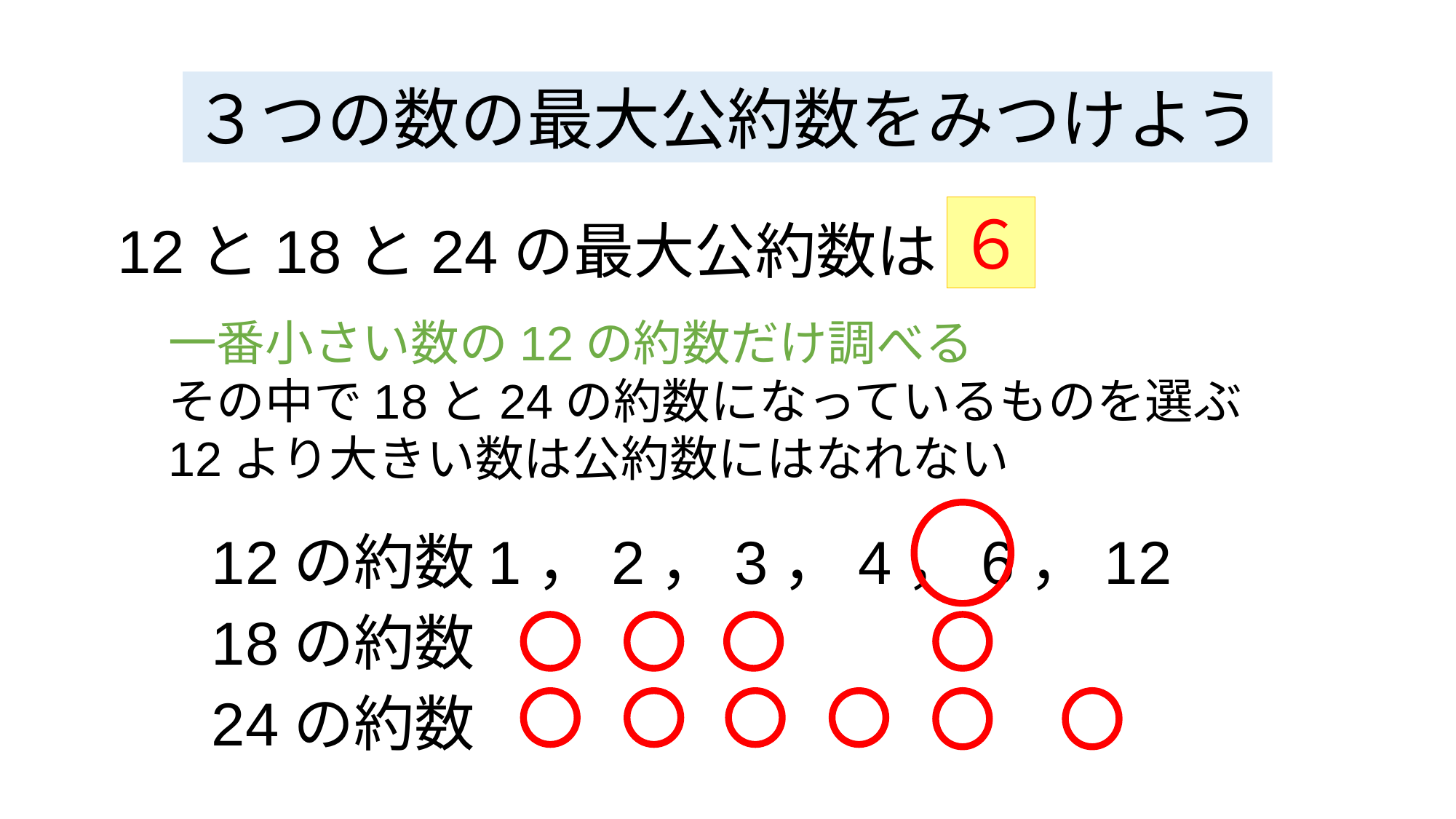

３つの数の最大公約数をみつけよう
６
12と18と24の最大公約数は
一番小さい数の12の約数だけ調べる
その中で18と24の約数になっているものを選ぶ
12より大きい数は公約数にはなれない

12の約数
1，2，3，4，6，12
18の約数

24の約数